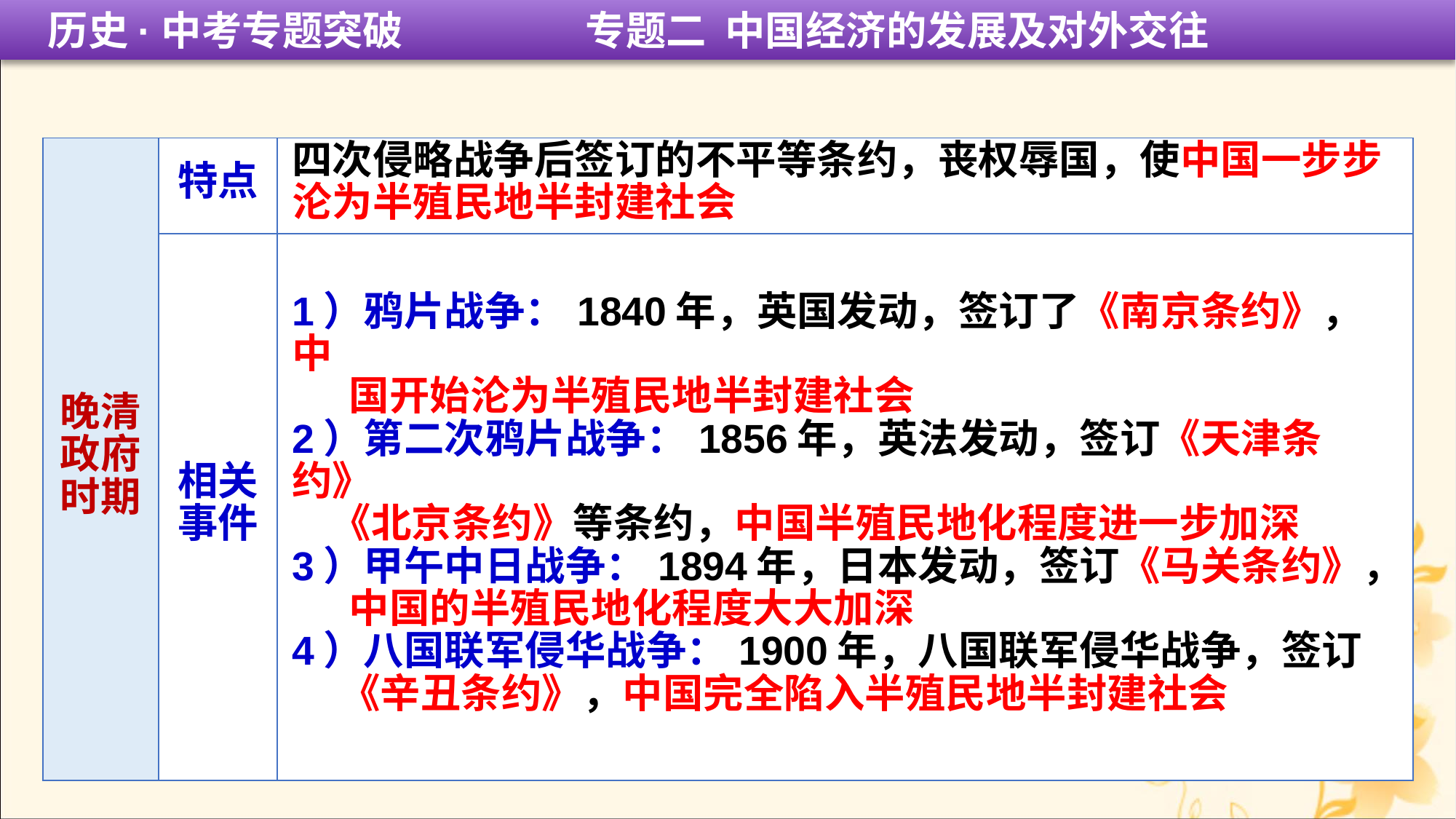

历史·中考专题突破                    专题二  中国经济的发展及对外交往
| 晚清政府时期 | 特点 | 四次侵略战争后签订的不平等条约，丧权辱国，使中国一步步沦为半殖民地半封建社会 |
| --- | --- | --- |
|  | 相关 事件 | 1）鸦片战争：1840年，英国发动，签订了《南京条约》，中 国开始沦为半殖民地半封建社会 2）第二次鸦片战争：1856年，英法发动，签订《天津条约》 《北京条约》等条约，中国半殖民地化程度进一步加深 3）甲午中日战争：1894年，日本发动，签订《马关条约》， 中国的半殖民地化程度大大加深 4）八国联军侵华战争：1900年，八国联军侵华战争，签订 《辛丑条约》，中国完全陷入半殖民地半封建社会 |